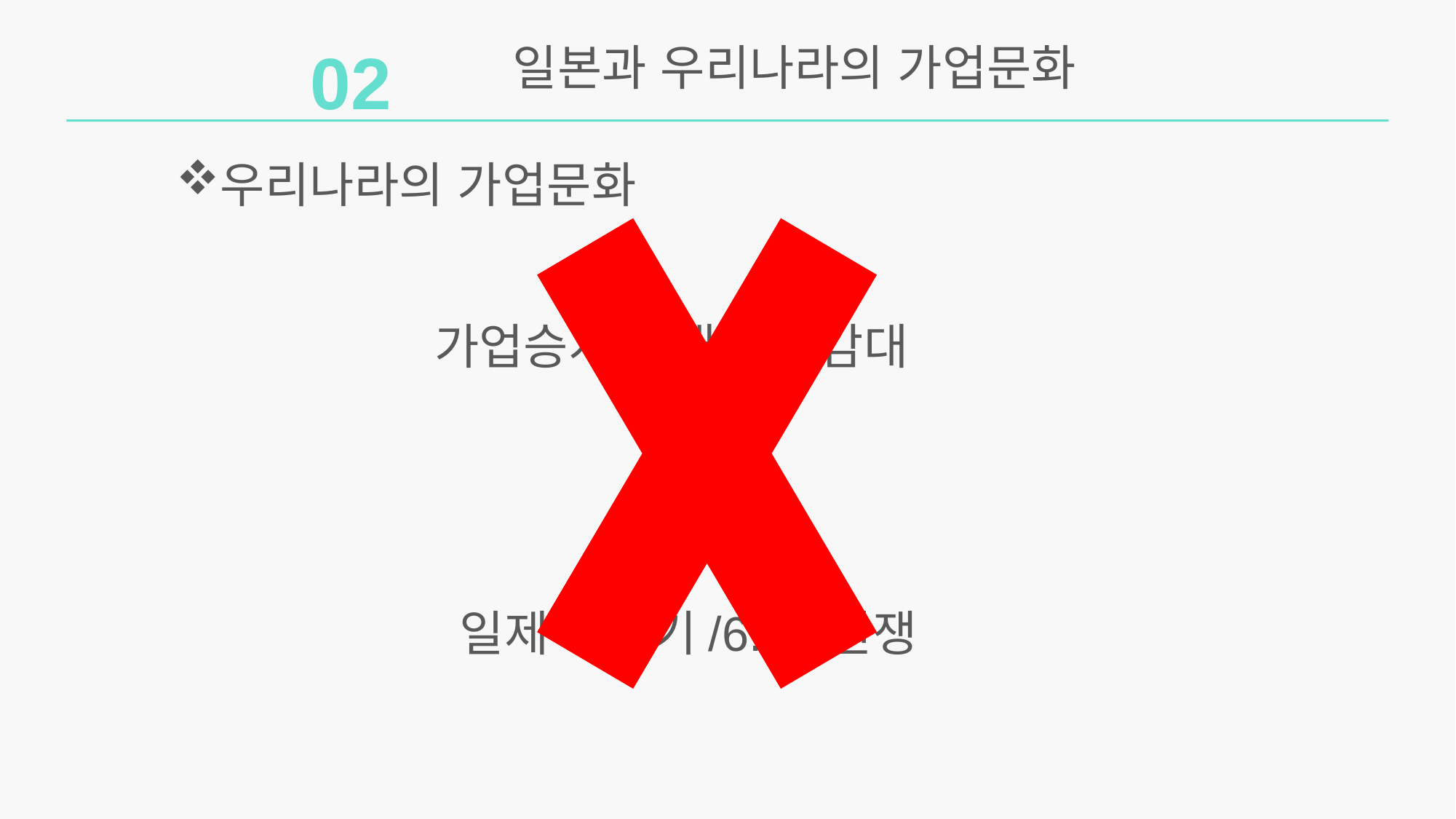

02
일본과 우리나라의 가업문화

우리나라의 가업문화
가업승계의 대한 공감대
세금
일제 강점기/6.25전쟁